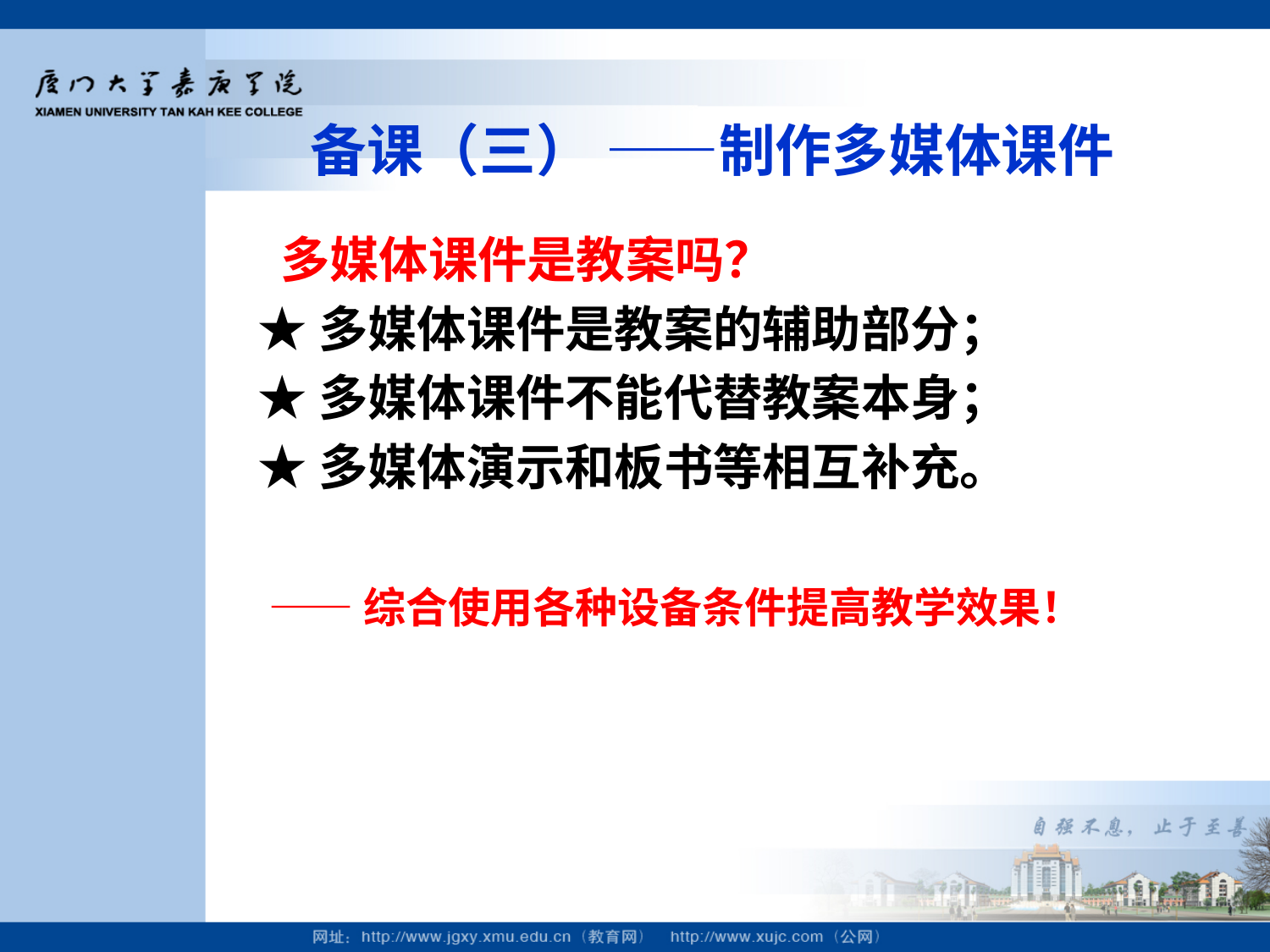

# 备课（三） ——制作多媒体课件
 多媒体课件是教案吗？
★多媒体课件是教案的辅助部分；
★多媒体课件不能代替教案本身；
★多媒体演示和板书等相互补充。

 ——综合使用各种设备条件提高教学效果！